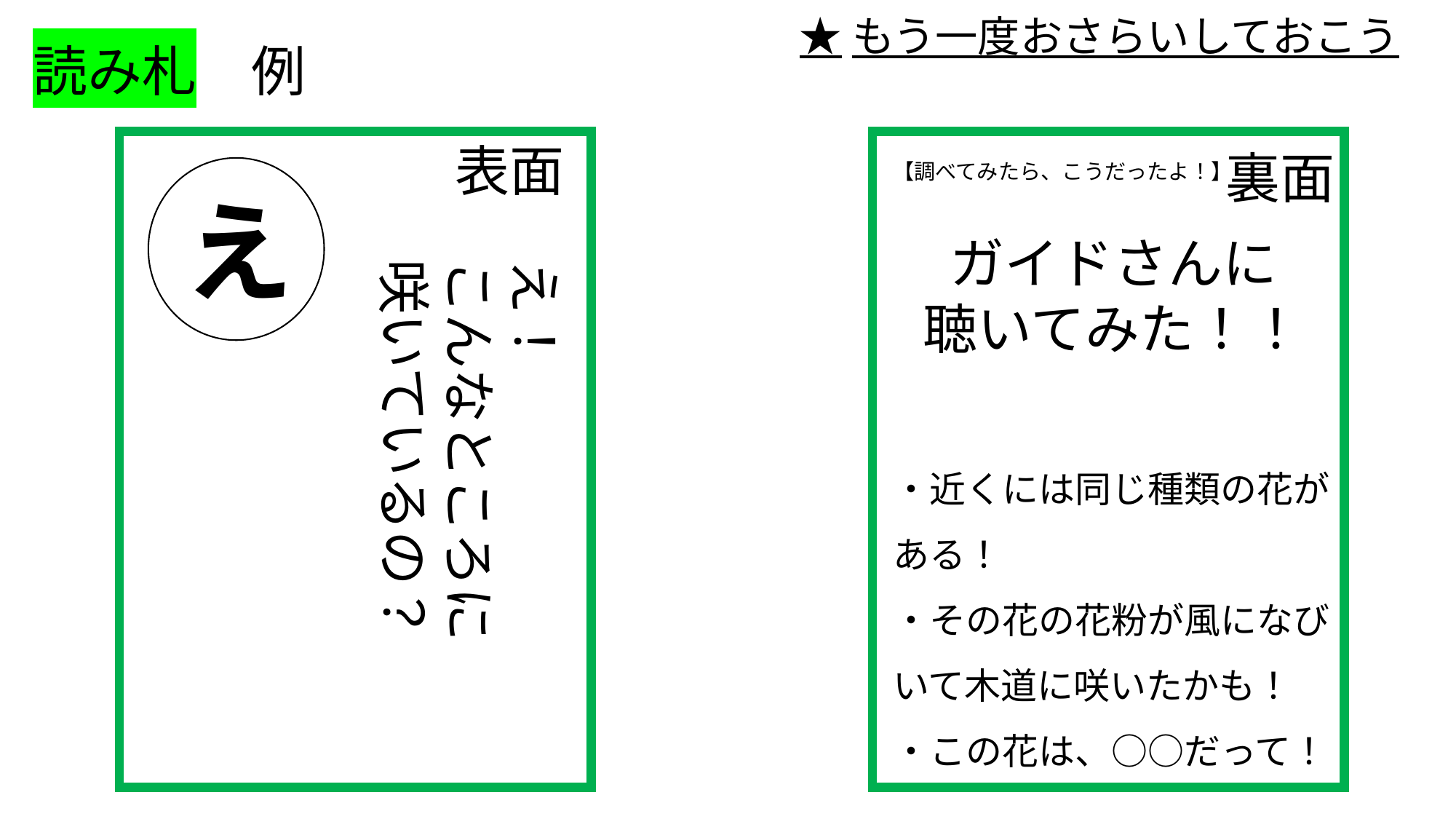

★もう一度おさらいしておこう
読み札　例

表面

裏面
【調べてみたら、こうだったよ！】
え
ガイドさんに
聴いてみた！！
え！
こんなところに
咲いているの？
・近くには同じ種類の花がある！
・その花の花粉が風になびいて木道に咲いたかも！
・この花は、○○だって！